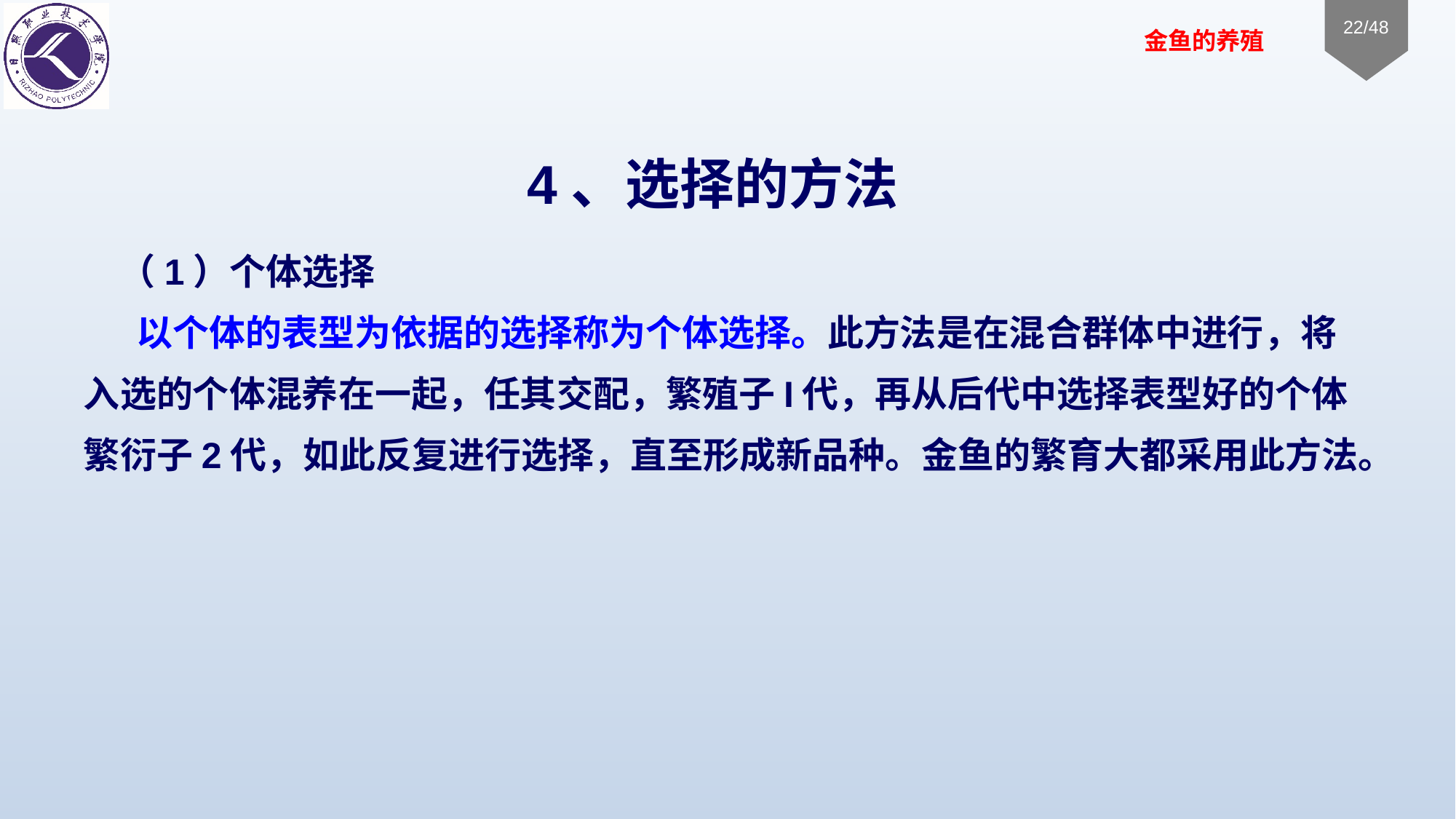

# 4、选择的方法
（1）个体选择
 以个体的表型为依据的选择称为个体选择。此方法是在混合群体中进行，将入选的个体混养在一起，任其交配，繁殖子I代，再从后代中选择表型好的个体繁衍子2代，如此反复进行选择，直至形成新品种。金鱼的繁育大都采用此方法。